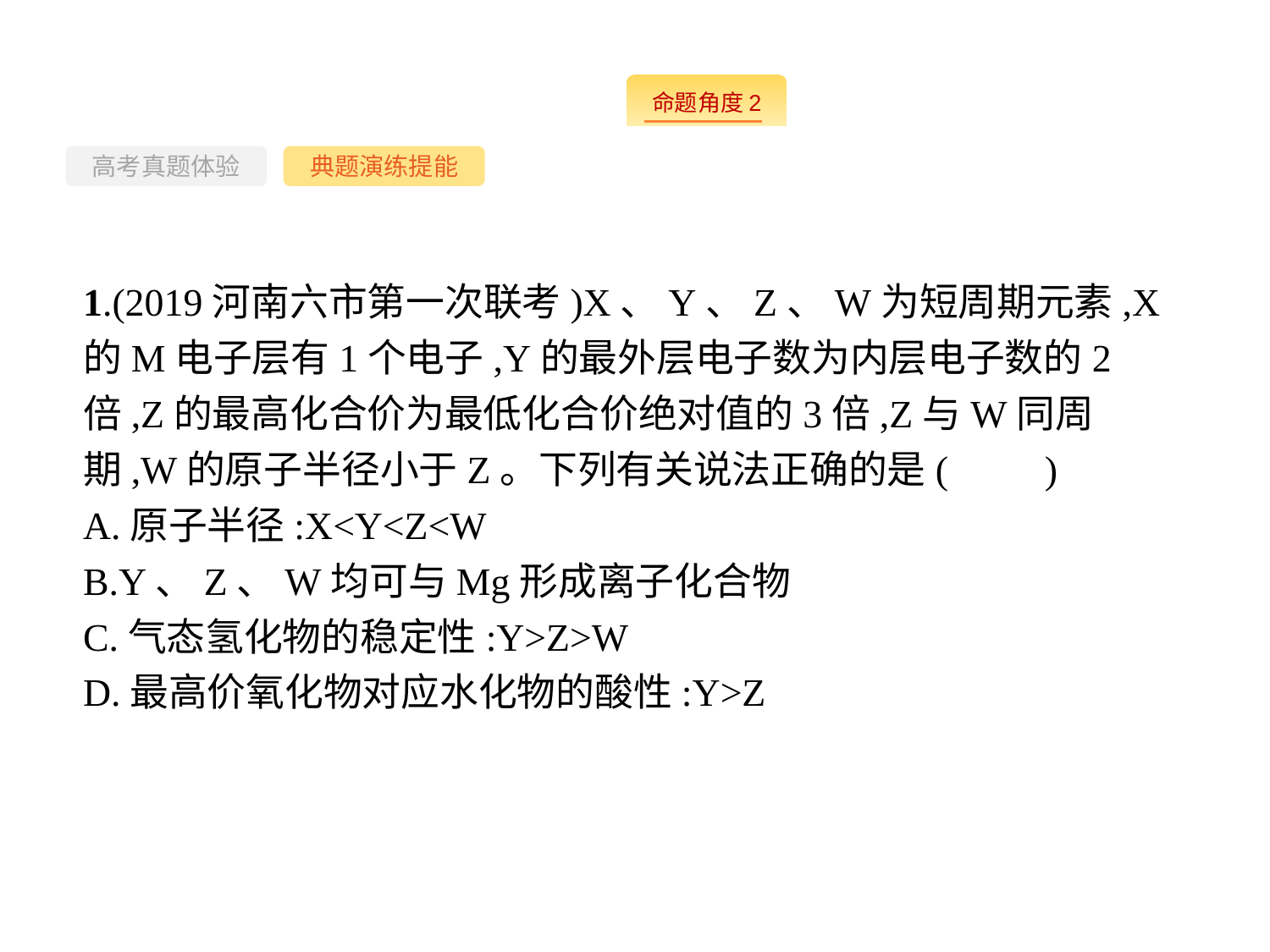

-51-
高考真题体验
典题演练提能
1.(2019河南六市第一次联考)X、Y、Z、W为短周期元素,X的M电子层有1个电子,Y的最外层电子数为内层电子数的2倍,Z的最高化合价为最低化合价绝对值的3倍,Z与W同周期,W的原子半径小于Z。下列有关说法正确的是(　　)
A.原子半径:X<Y<Z<W
B.Y、Z、W均可与Mg形成离子化合物
C.气态氢化物的稳定性:Y>Z>W
D.最高价氧化物对应水化物的酸性:Y>Z